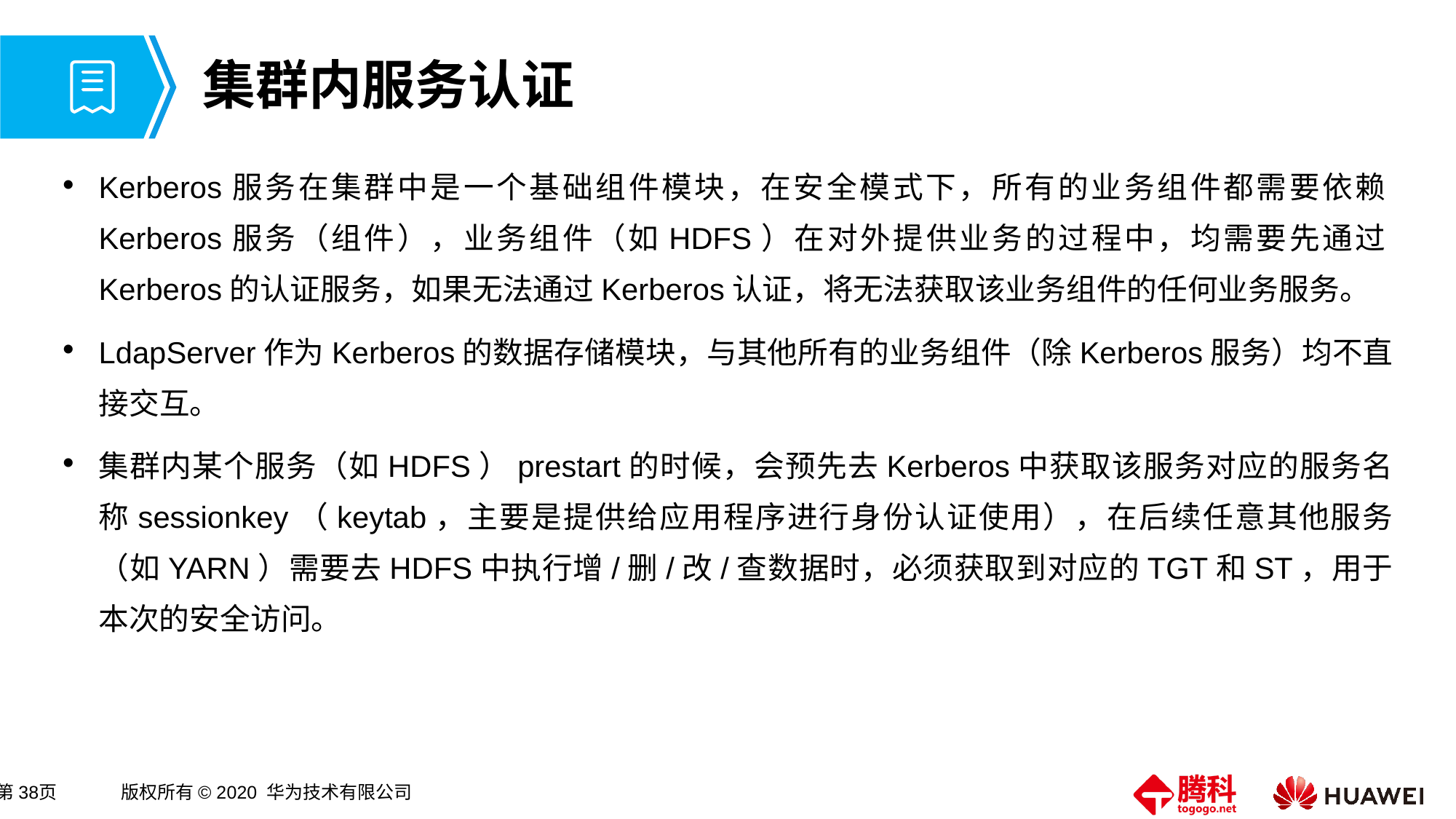

# 集群内服务认证

Kerberos服务在集群中是一个基础组件模块，在安全模式下，所有的业务组件都需要依赖Kerberos服务（组件），业务组件（如HDFS）在对外提供业务的过程中，均需要先通过Kerberos的认证服务，如果无法通过Kerberos认证，将无法获取该业务组件的任何业务服务。
LdapServer作为Kerberos的数据存储模块，与其他所有的业务组件（除Kerberos服务）均不直接交互。
集群内某个服务（如HDFS）prestart的时候，会预先去Kerberos中获取该服务对应的服务名称sessionkey（keytab，主要是提供给应用程序进行身份认证使用），在后续任意其他服务（如YARN）需要去HDFS中执行增/删/改/查数据时，必须获取到对应的TGT和ST，用于本次的安全访问。